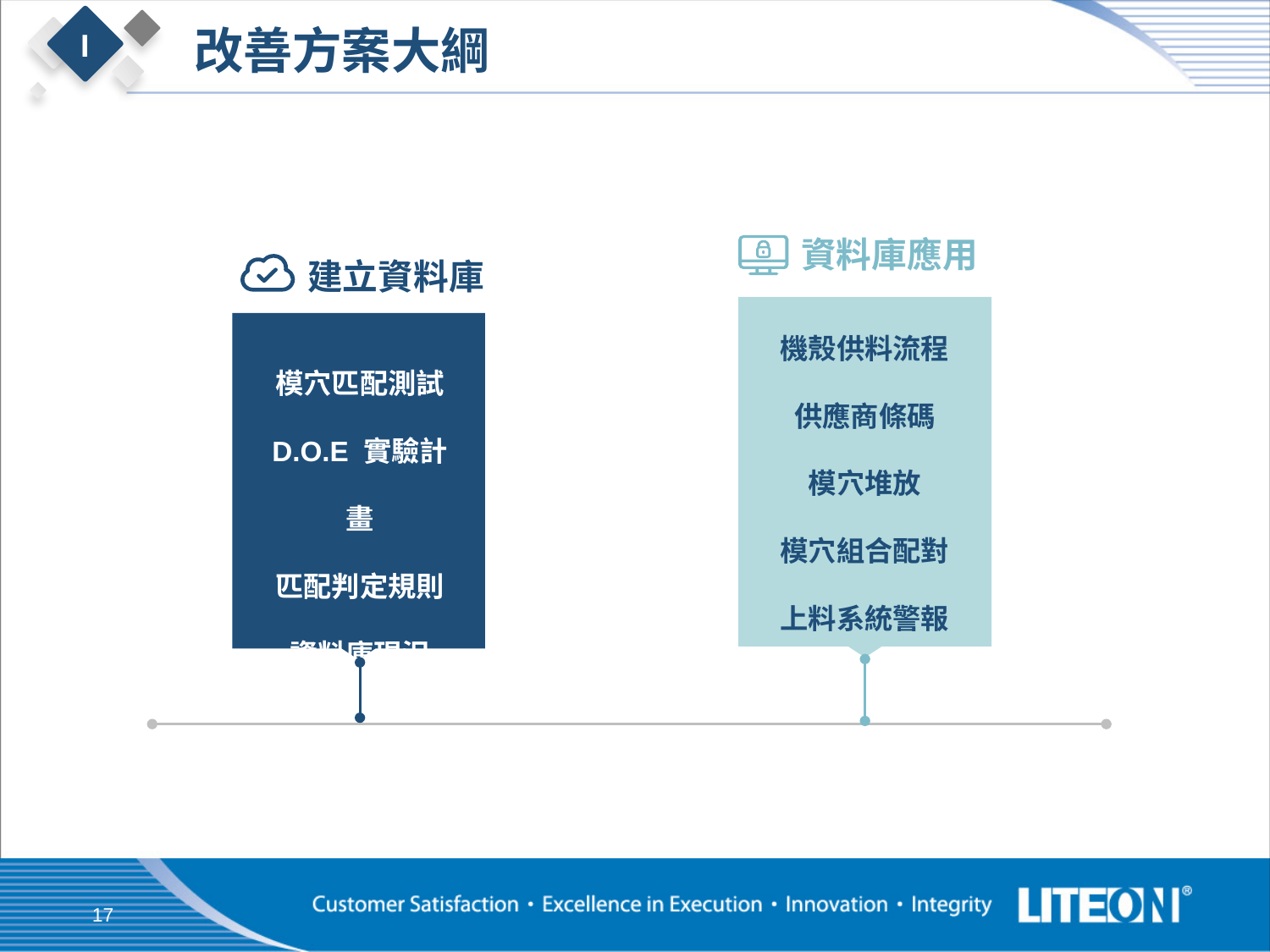

改善方案大綱

I

資料庫應用

建立資料庫

機殼供料流程
供應商條碼
模穴堆放
模穴組合配對
上料系統警報

模穴匹配測試
D.O.E 實驗計畫
匹配判定規則
資料庫現況
17